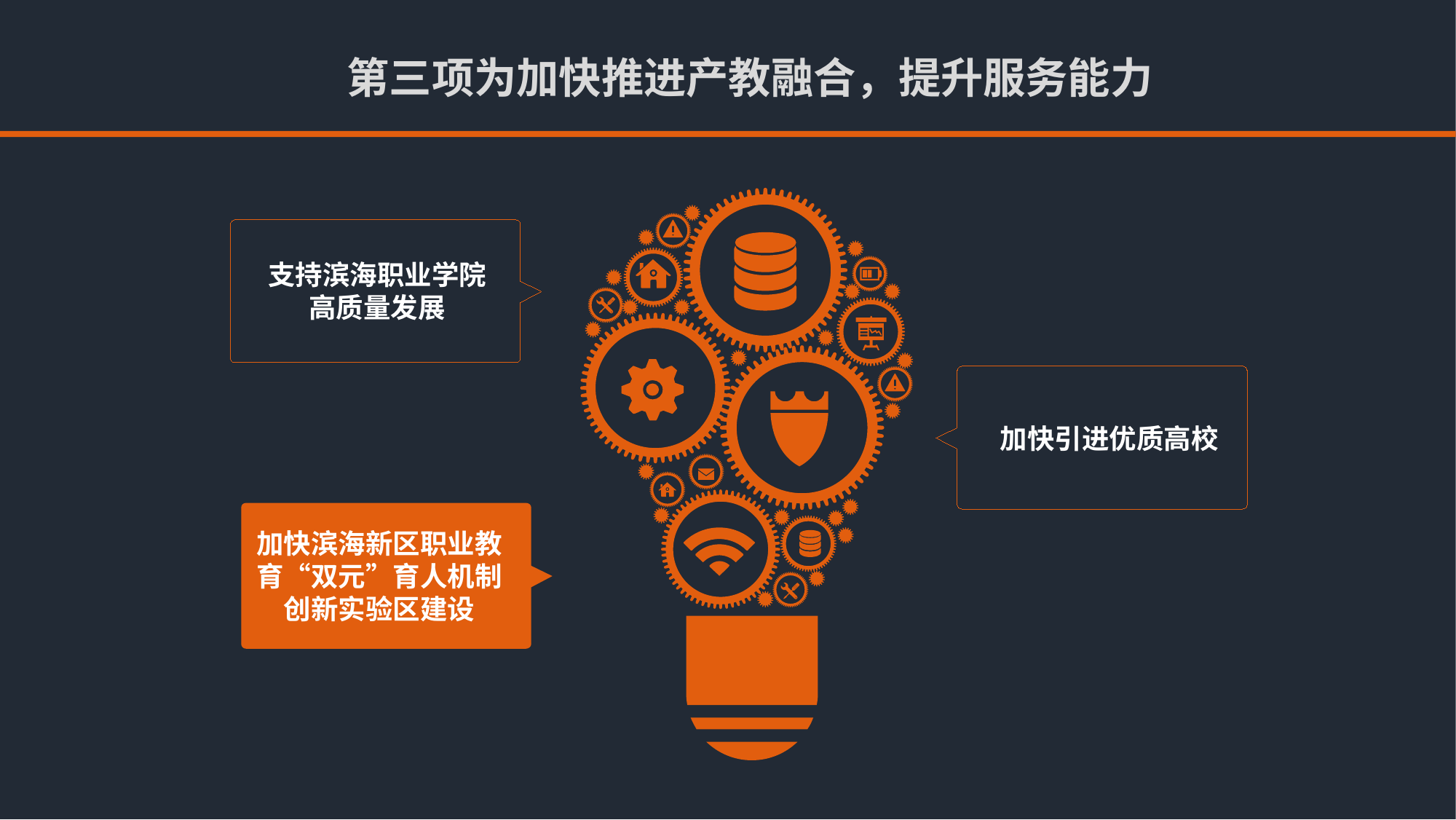

第三项为加快推进产教融合，提升服务能力

支持滨海职业学院高质量发展

加快引进优质高校

加快滨海新区职业教育“双元”育人机制创新实验区建设